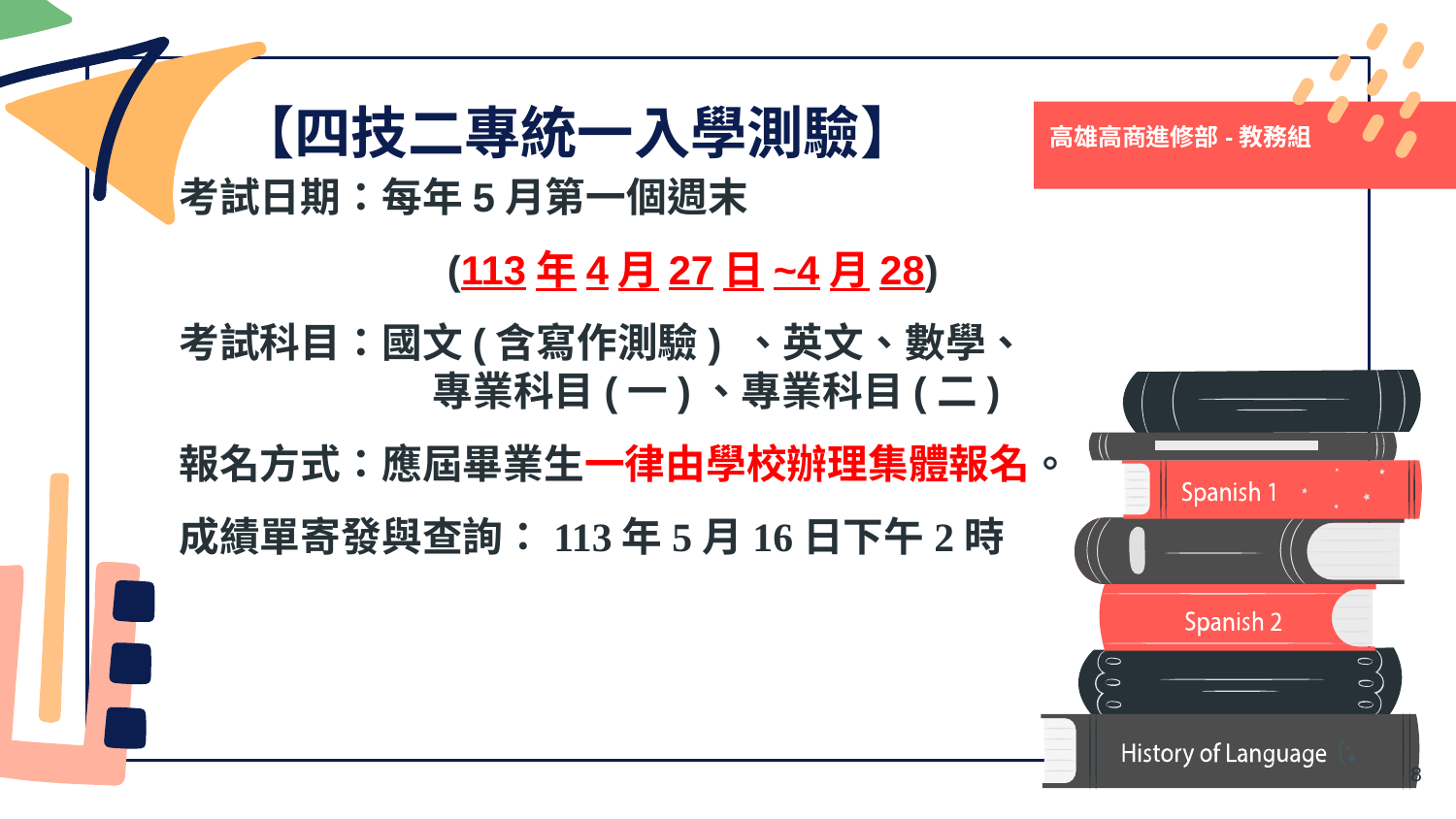

# 【四技二專統一入學測驗】

高雄高商進修部-教務組
6t Grade
考試日期：每年5月第一個週末
                          (113年4月27日~4月28)
考試科目：國文(含寫作測驗) 、英文、數學、
　　　　　專業科目(一)、專業科目(二)
報名方式：應屆畢業生一律由學校辦理集體報名。
成績單寄發與查詢：113年5月16日下午2時

8